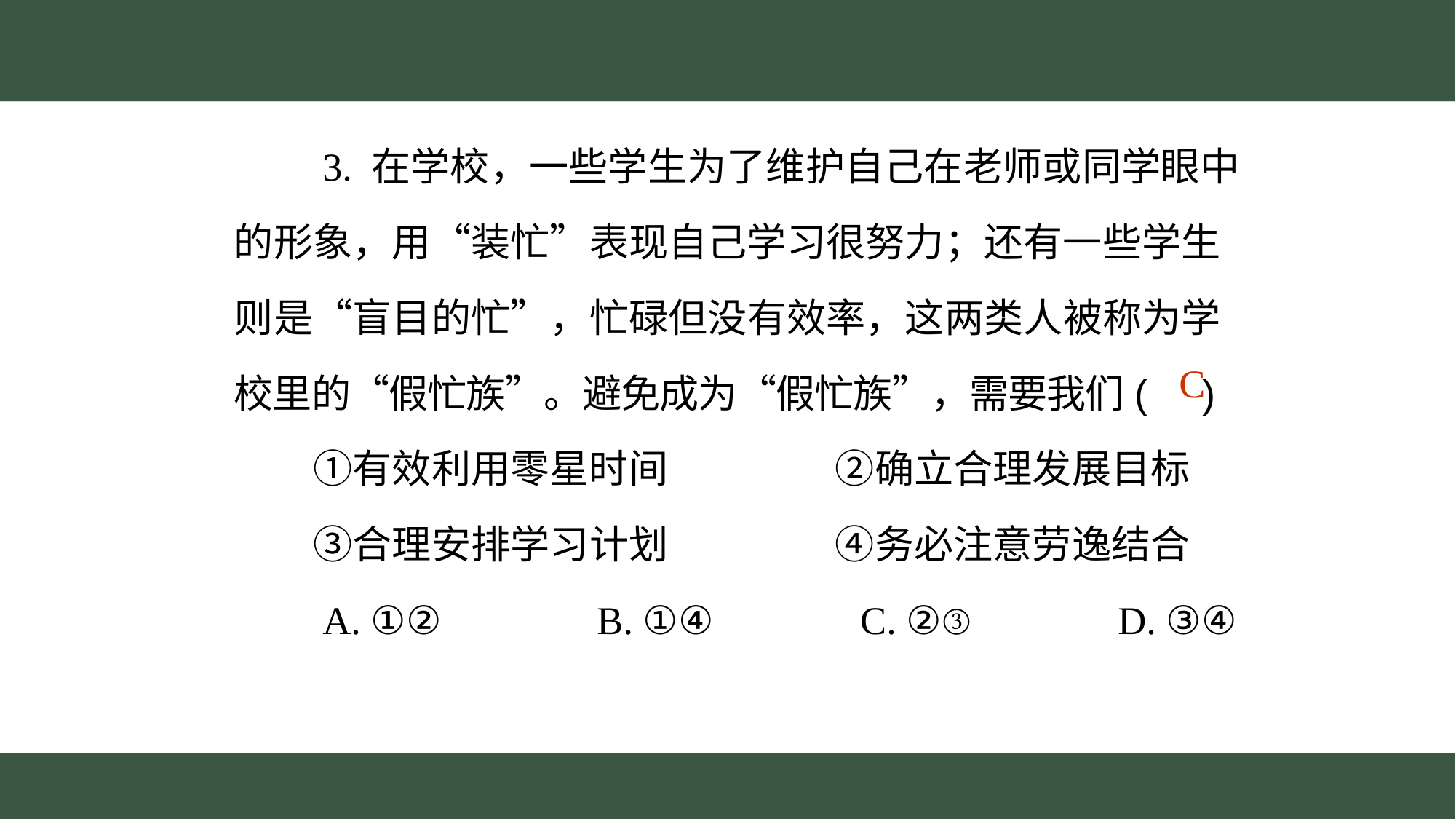

3. 在学校，一些学生为了维护自己在老师或同学眼中
的形象，用“装忙”表现自己学习很努力；还有一些学生
则是“盲目的忙”，忙碌但没有效率，这两类人被称为学
校里的“假忙族”。避免成为“假忙族”，需要我们(     )
　　①有效利用零星时间　　　　 ②确立合理发展目标
　　③合理安排学习计划　　　　 ④务必注意劳逸结合
　　A. ①②　　　  B. ①④　　　 C. ②③　　　 D. ③④
C